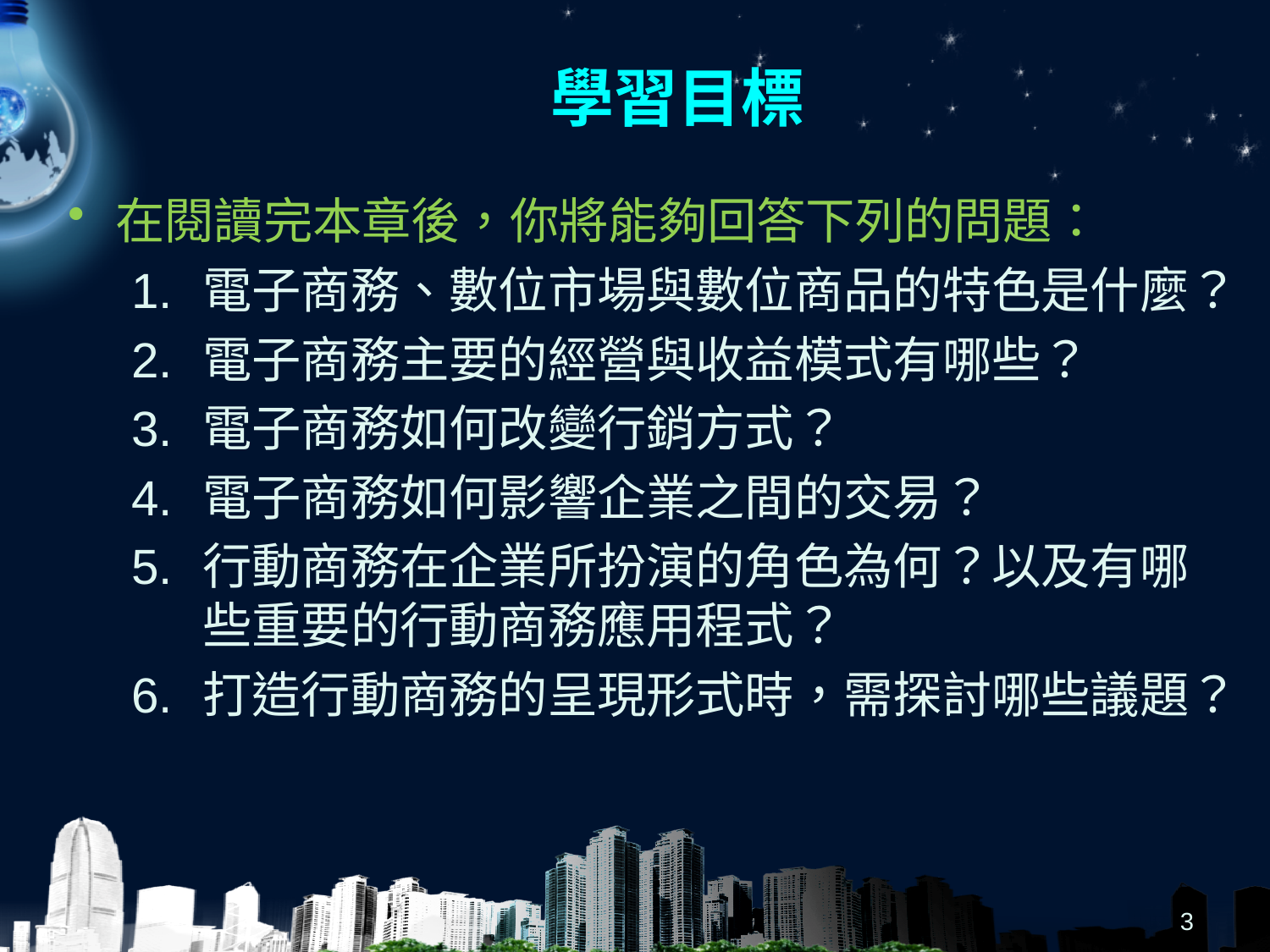

# 學習目標
在閱讀完本章後，你將能夠回答下列的問題：
電子商務、數位市場與數位商品的特色是什麼？
電子商務主要的經營與收益模式有哪些？
電子商務如何改變行銷方式？
電子商務如何影響企業之間的交易？
行動商務在企業所扮演的角色為何？以及有哪些重要的行動商務應用程式？
打造行動商務的呈現形式時，需探討哪些議題？
3